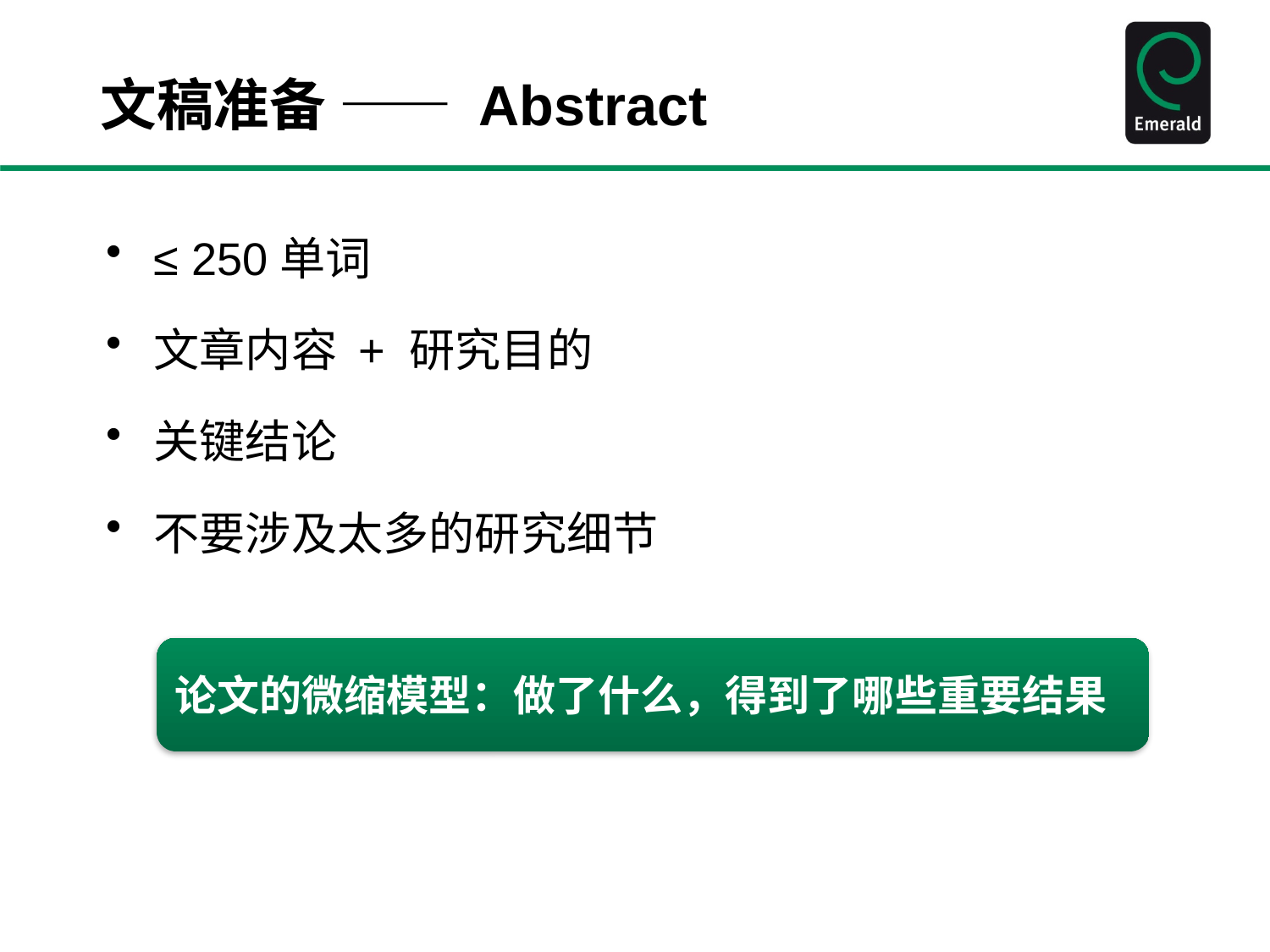

文稿准备 —— Abstract
≤ 250单词
文章内容 + 研究目的
关键结论
不要涉及太多的研究细节

论文的微缩模型：做了什么，得到了哪些重要结果